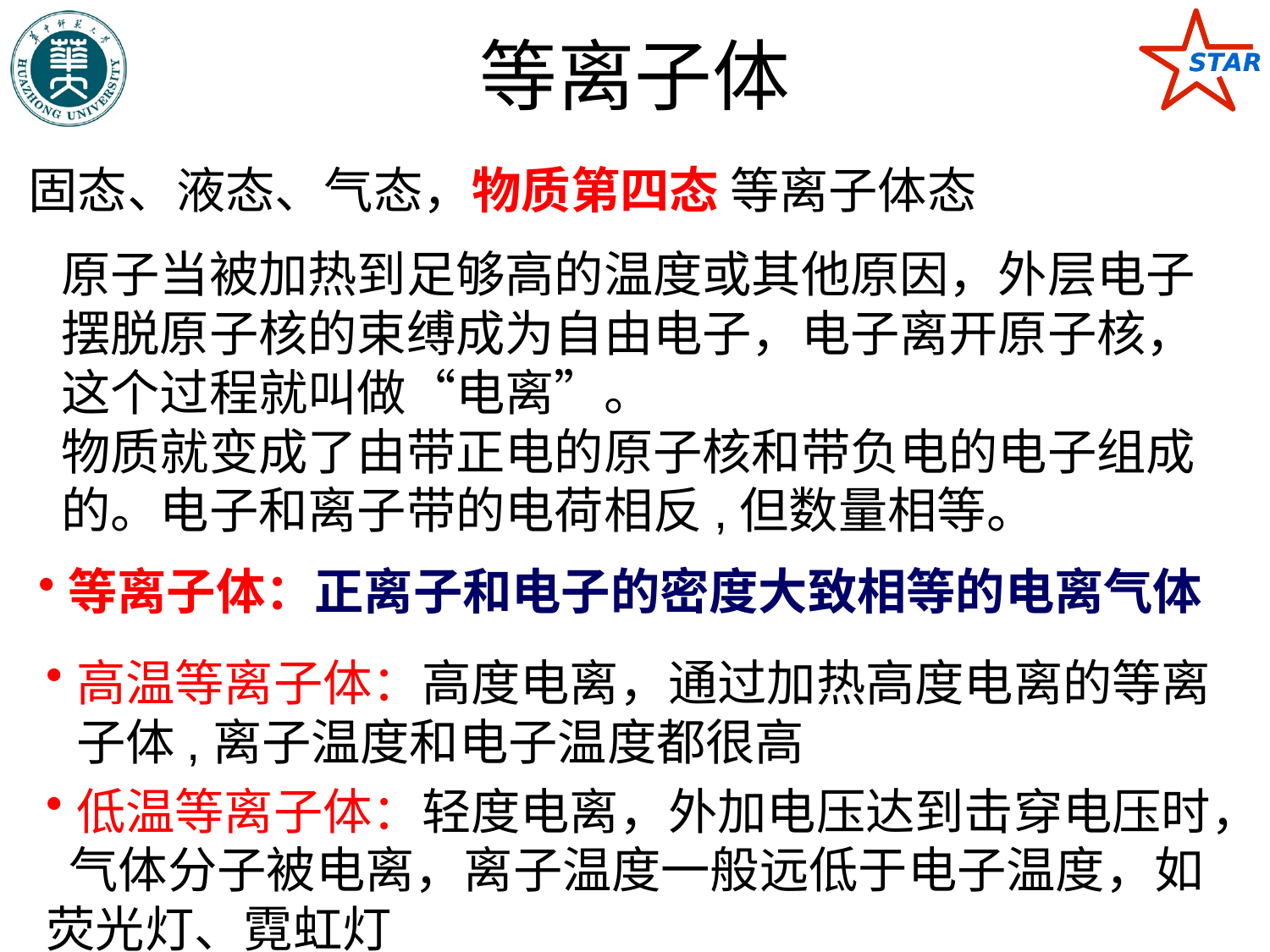

# 等离子体
固态、液态、气态，物质第四态 等离子体态
原子当被加热到足够高的温度或其他原因，外层电子摆脱原子核的束缚成为自由电子，电子离开原子核，这个过程就叫做“电离”。
物质就变成了由带正电的原子核和带负电的电子组成的。电子和离子带的电荷相反,但数量相等。
等离子体：正离子和电子的密度大致相等的电离气体
高温等离子体：高度电离，通过加热高度电离的等离子体,离子温度和电子温度都很高
低温等离子体：轻度电离，外加电压达到击穿电压时，
 气体分子被电离，离子温度一般远低于电子温度，如荧光灯、霓虹灯